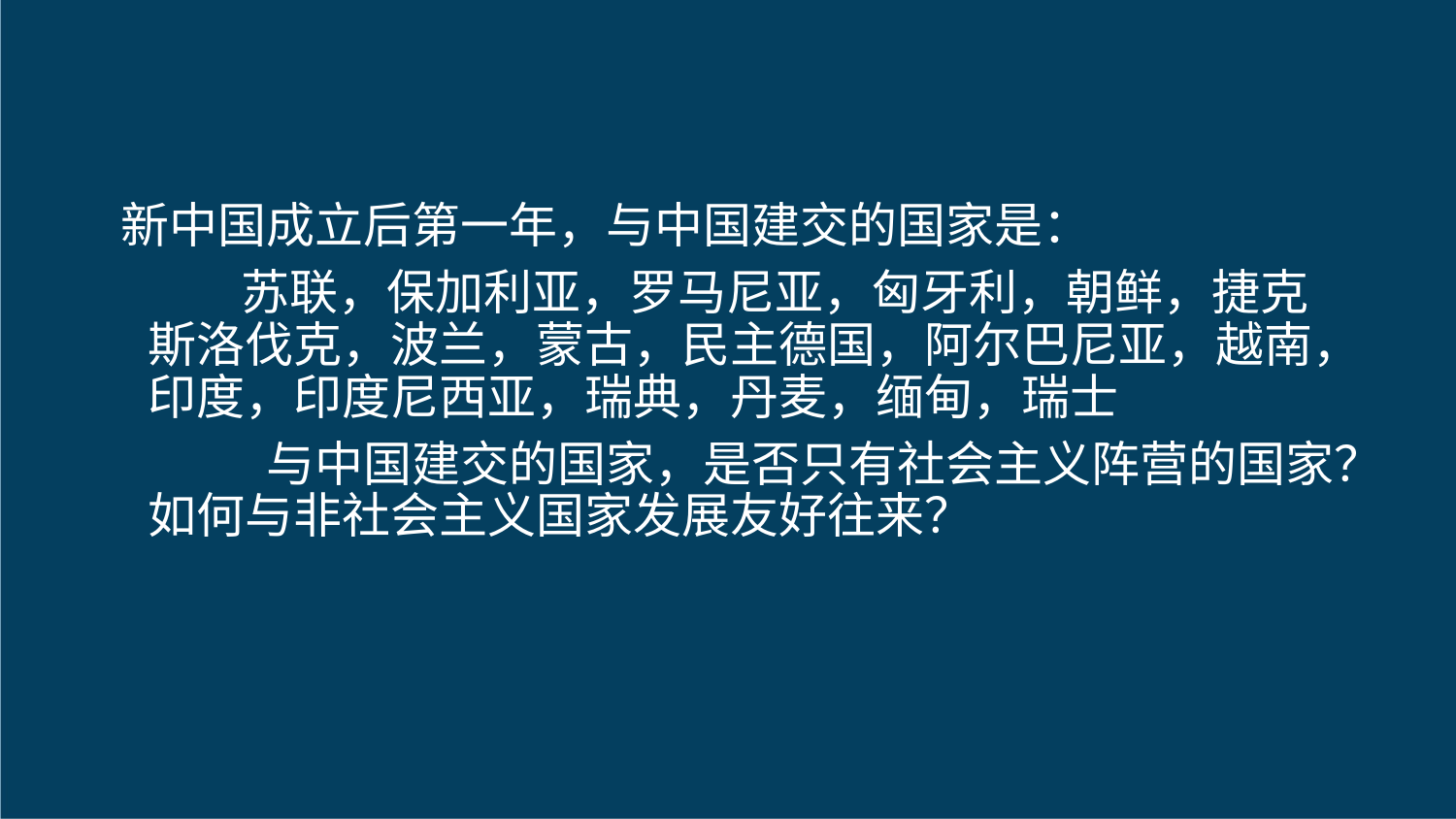

#
新中国成立后第一年，与中国建交的国家是：
          苏联，保加利亚，罗马尼亚，匈牙利，朝鲜，捷克斯洛伐克，波兰，蒙古，民主德国，阿尔巴尼亚，越南，印度，印度尼西亚，瑞典，丹麦，缅甸，瑞士
　　　与中国建交的国家，是否只有社会主义阵营的国家？如何与非社会主义国家发展友好往来？